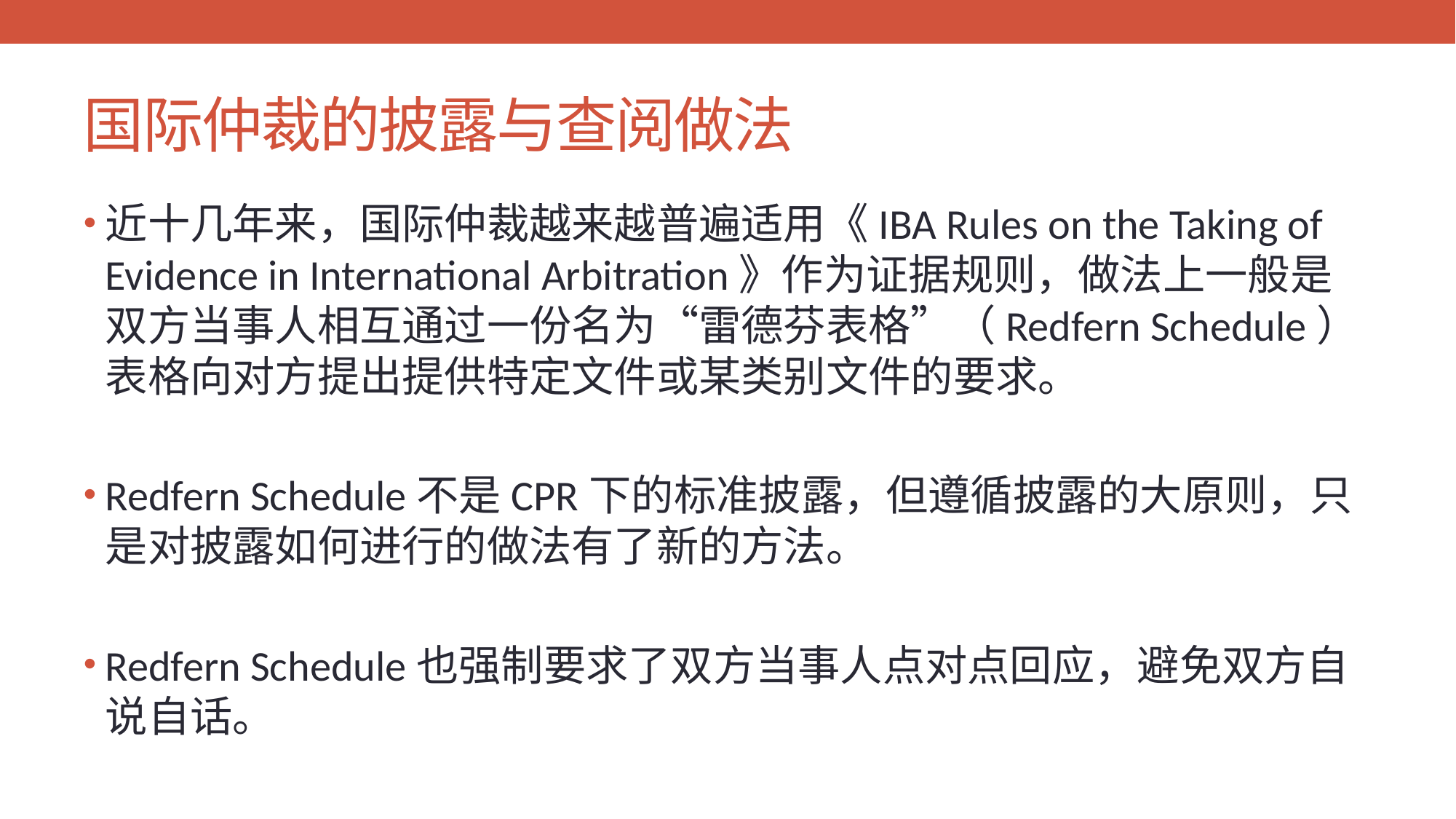

# 国际仲裁的披露与查阅做法
近十几年来，国际仲裁越来越普遍适用《IBA Rules on the Taking of Evidence in International Arbitration》作为证据规则，做法上一般是双方当事人相互通过一份名为“雷德芬表格”（Redfern Schedule）表格向对方提出提供特定文件或某类别文件的要求。

Redfern Schedule不是CPR下的标准披露，但遵循披露的大原则，只是对披露如何进行的做法有了新的方法。

Redfern Schedule也强制要求了双方当事人点对点回应，避免双方自说自话。